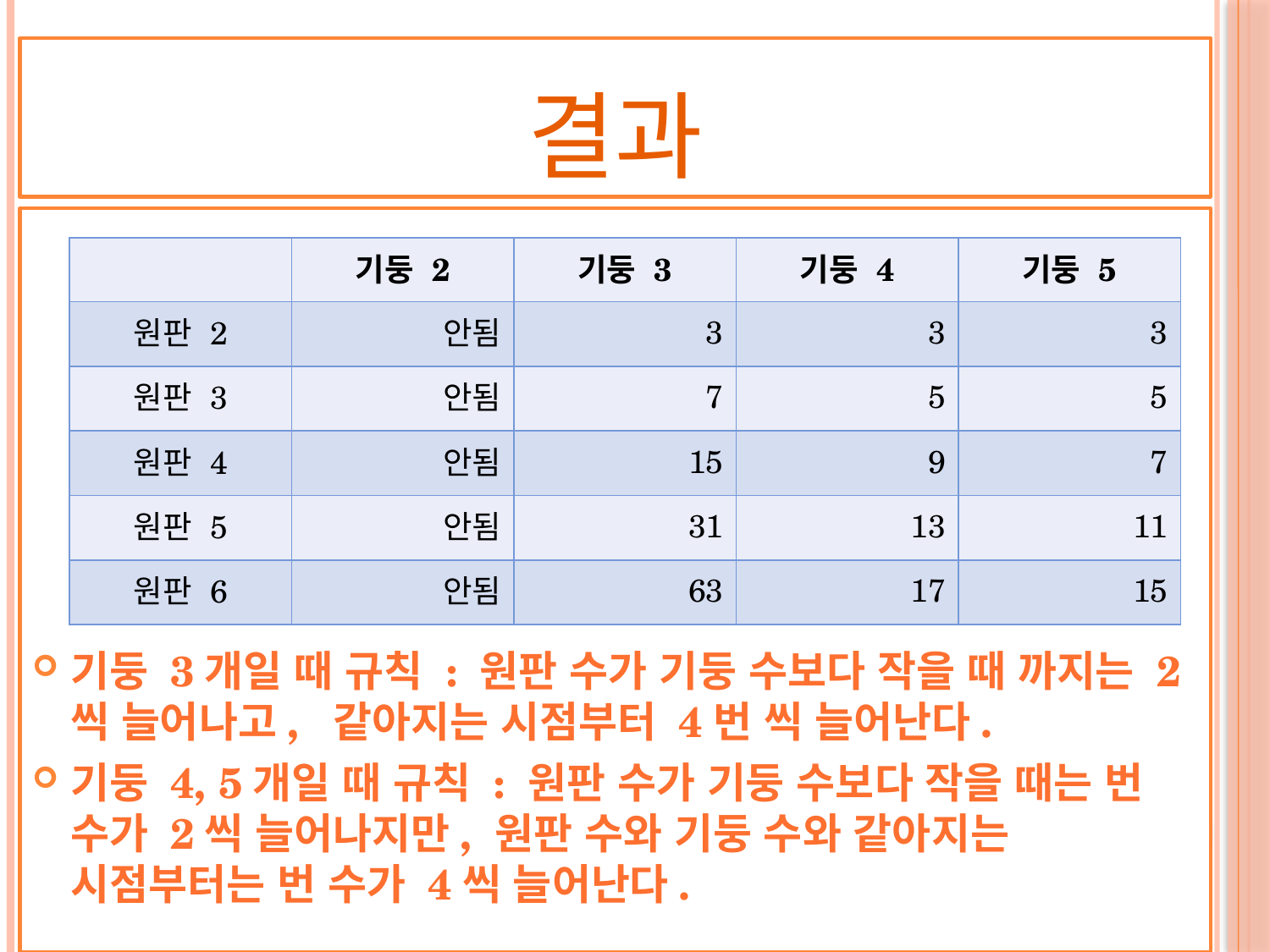

# 결과

기둥 3개일 때 규칙 : 원판 수가 기둥 수보다 작을 때 까지는 2씩 늘어나고,  같아지는 시점부터 4번 씩 늘어난다.
기둥 4, 5개일 때 규칙 : 원판 수가 기둥 수보다 작을 때는 번 수가 2씩 늘어나지만, 원판 수와 기둥 수와 같아지는 시점부터는 번 수가 4씩 늘어난다.

|  | 기둥 2 | 기둥 3 | 기둥 4 | 기둥 5 |
| --- | --- | --- | --- | --- |
| 원판 2 | 안됨 | 3 | 3 | 3 |
| 원판 3 | 안됨 | 7 | 5 | 5 |
| 원판 4 | 안됨 | 15 | 9 | 7 |
| 원판 5 | 안됨 | 31 | 13 | 11 |
| 원판 6 | 안됨 | 63 | 17 | 15 |